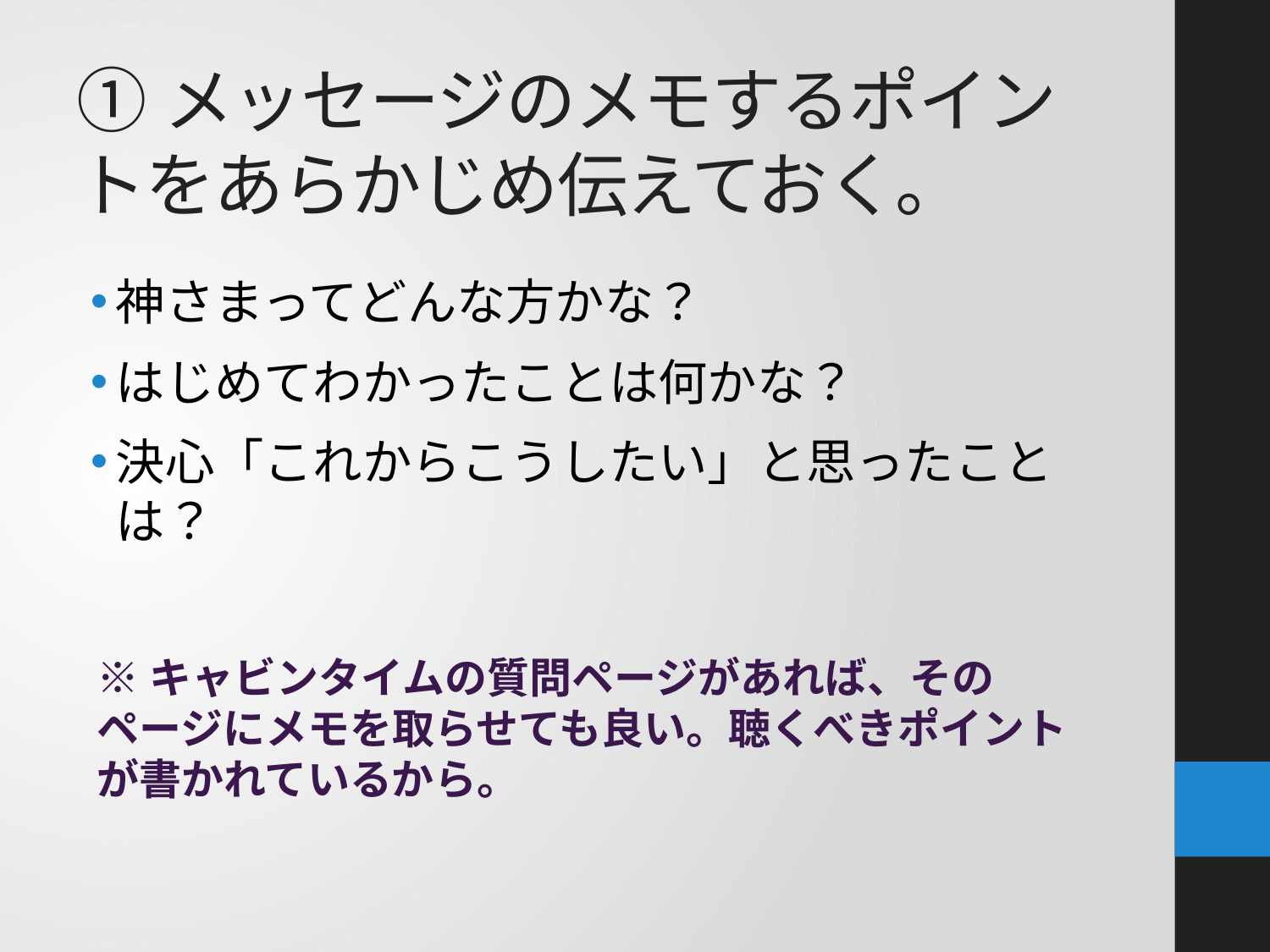

# ①メッセージのメモするポイントをあらかじめ伝えておく。
神さまってどんな方かな？
はじめてわかったことは何かな？
決心「これからこうしたい」と思ったことは？
※キャビンタイムの質問ページがあれば、そのページにメモを取らせても良い。聴くべきポイントが書かれているから。